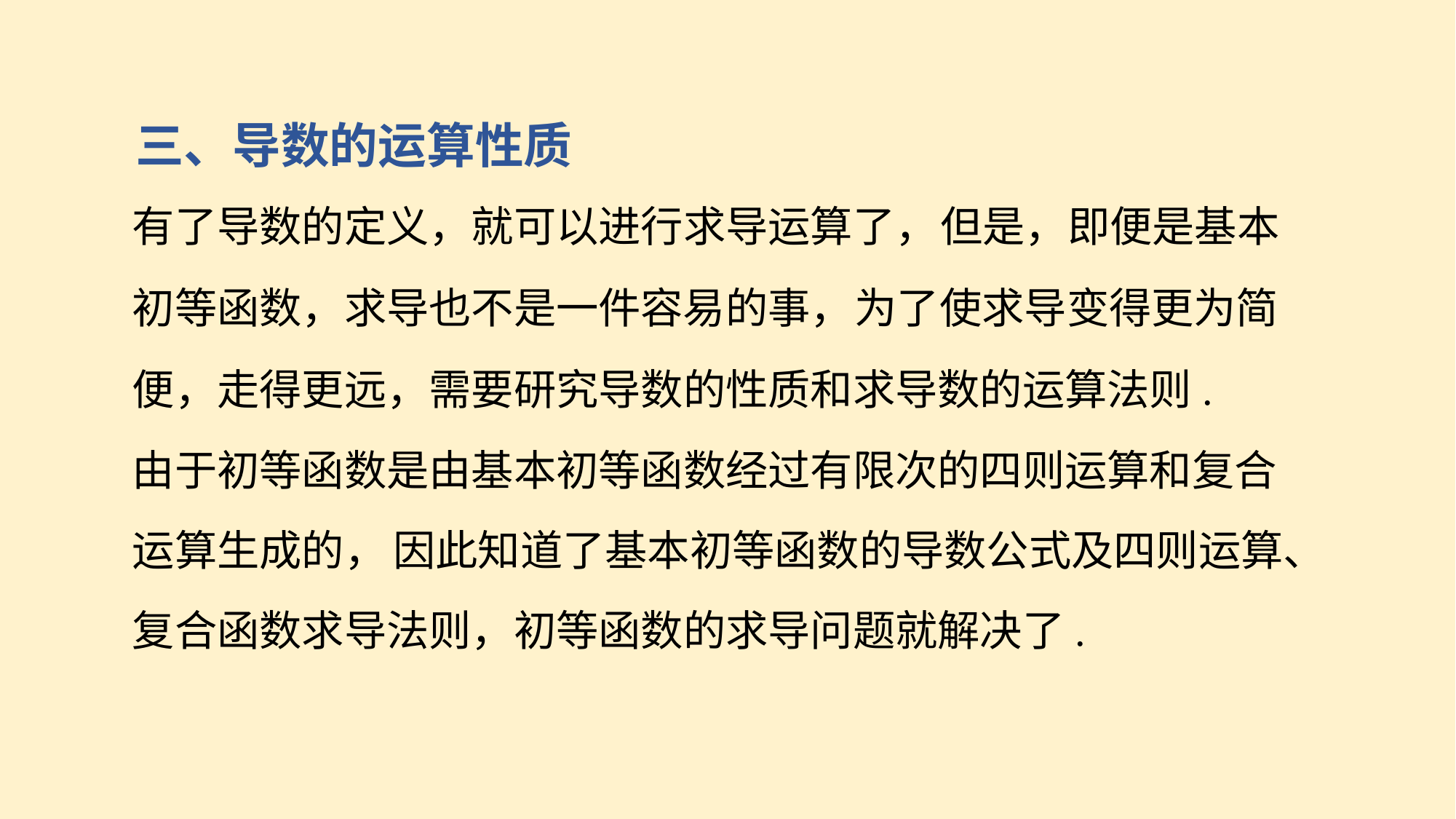

三、导数的运算性质
有了导数的定义，就可以进行求导运算了，
但是，即便是基本
初等函数，求导也不是一件容易的事，
为了使求导变得更为简
便，走得更远，需要研究导数的性质和求导数的运算法则.
由于初等函数是由基本初等函数经过有限次的四则运算和复合
运算生成的，
因此知道了基本初等函数的导数公式及四则运算、
复合函数求导法则，初等函数的求导问题就解决了.